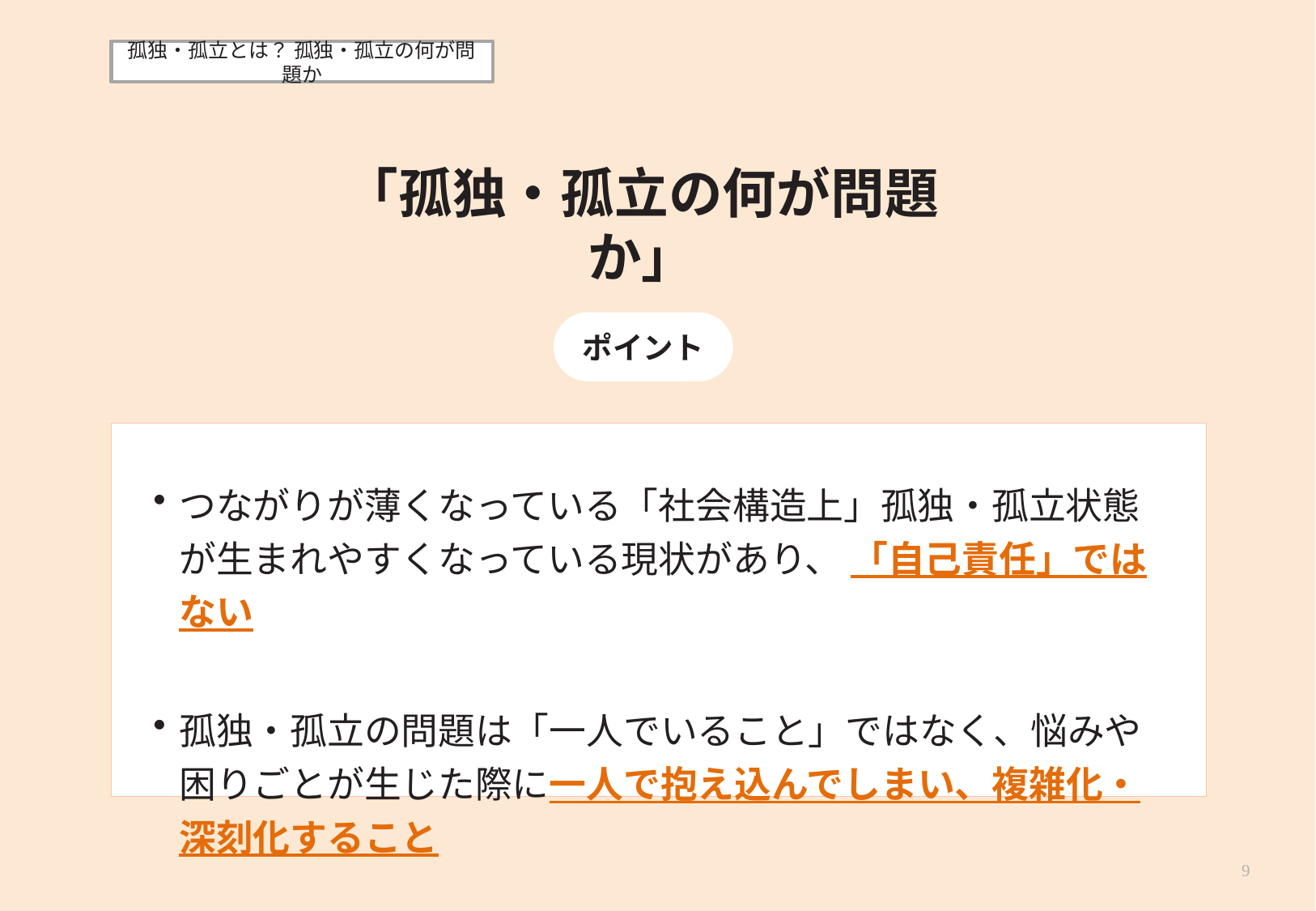

孤独・孤立とは？ 孤独・孤立の何が問題か
# 「孤独・孤立の何が問題か」

ポイント

つながりが薄くなっている「社会構造上」孤独・孤立状態が生まれやすくなっている現状があり、 「自己責任」ではない

孤独・孤立の問題は「一人でいること」ではなく、悩みや困りごとが生じた際に一人で抱え込んでしまい、複雑化・深刻化すること

9